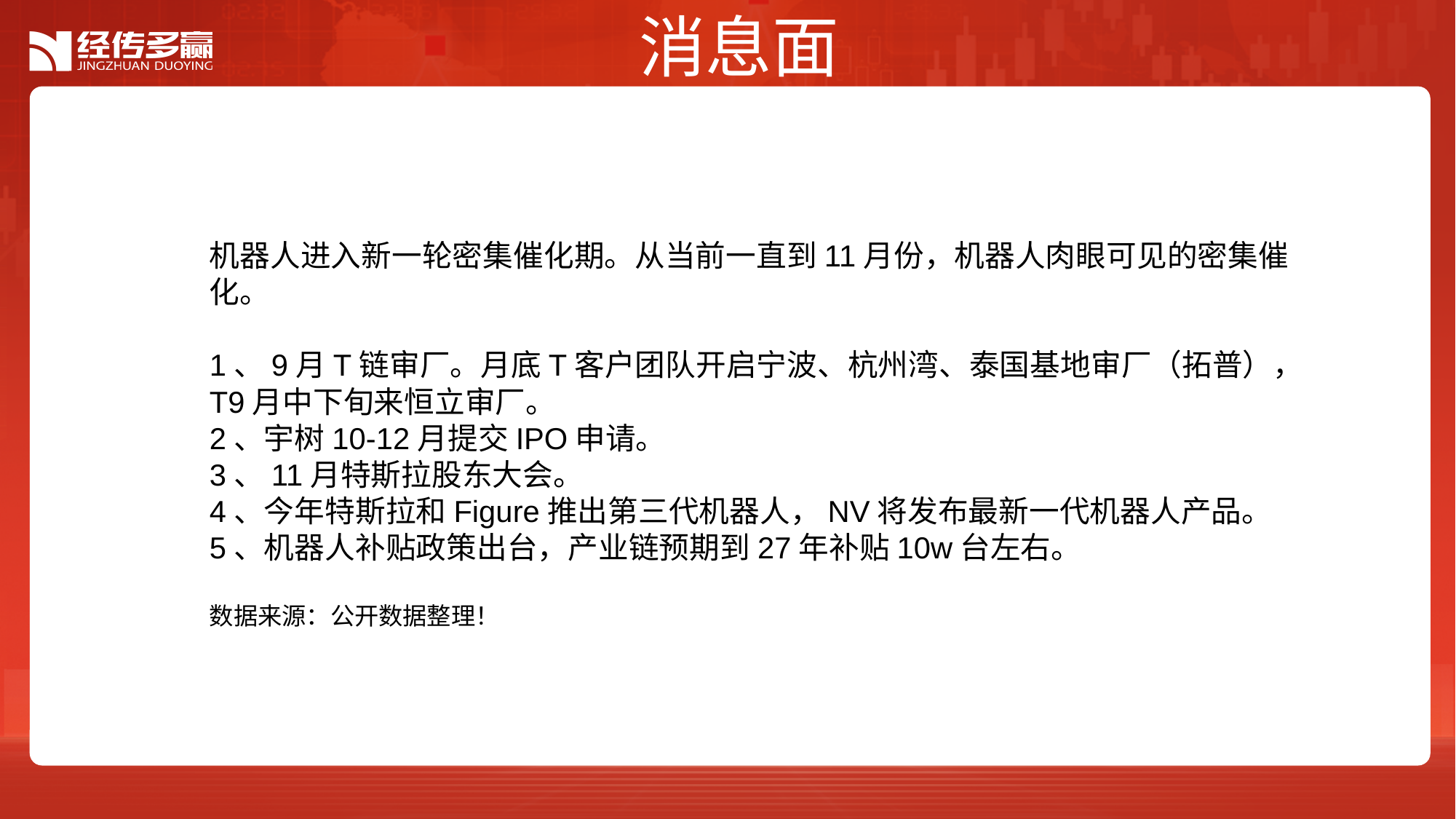

消息面

机器人进入新一轮密集催化期。从当前一直到11月份，机器人肉眼可见的密集催化。

1、9月T链审厂。月底T客户团队开启宁波、杭州湾、泰国基地审厂（拓普），T9月中下旬来恒立审厂。
2、宇树10-12月提交IPO申请。
3、11月特斯拉股东大会。
4、今年特斯拉和Figure推出第三代机器人，NV将发布最新一代机器人产品。
5、机器人补贴政策出台，产业链预期到27年补贴10w台左右。

数据来源：公开数据整理！